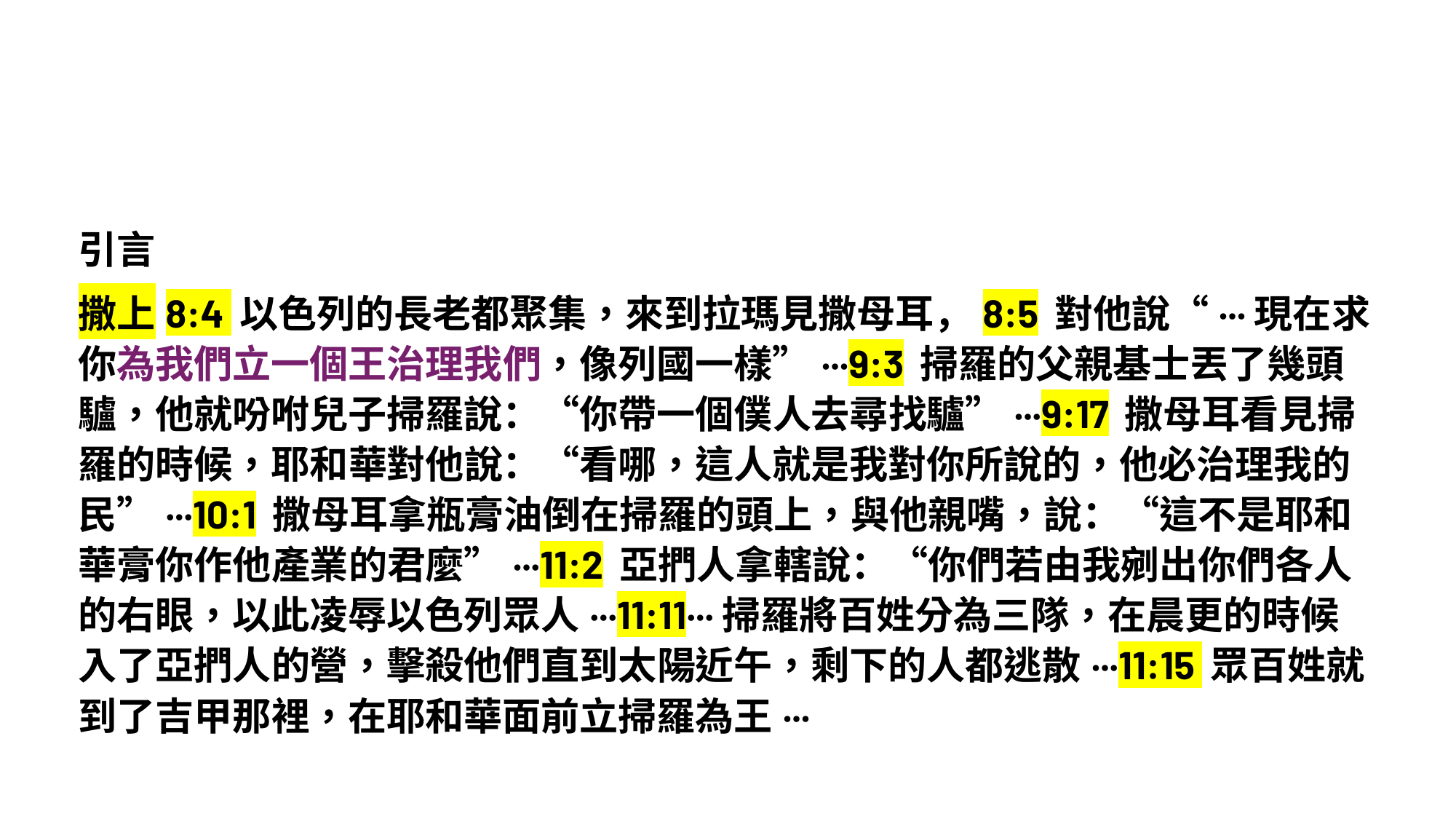

引言
撒上8:4 以色列的長老都聚集，來到拉瑪見撒母耳，8:5 對他說“···現在求你為我們立一個王治理我們，像列國一樣”···9:3 掃羅的父親基士丟了幾頭驢，他就吩咐兒子掃羅說：“你帶一個僕人去尋找驢”···9:17 撒母耳看見掃羅的時候，耶和華對他說：“看哪，這人就是我對你所說的，他必治理我的民”···10:1 撒母耳拿瓶膏油倒在掃羅的頭上，與他親嘴，說：“這不是耶和華膏你作他產業的君麼”···11:2 亞捫人拿轄說：“你們若由我剜出你們各人的右眼，以此凌辱以色列眾人···11:11···掃羅將百姓分為三隊，在晨更的時候入了亞捫人的營，擊殺他們直到太陽近午，剩下的人都逃散···11:15 眾百姓就到了吉甲那裡，在耶和華面前立掃羅為王···